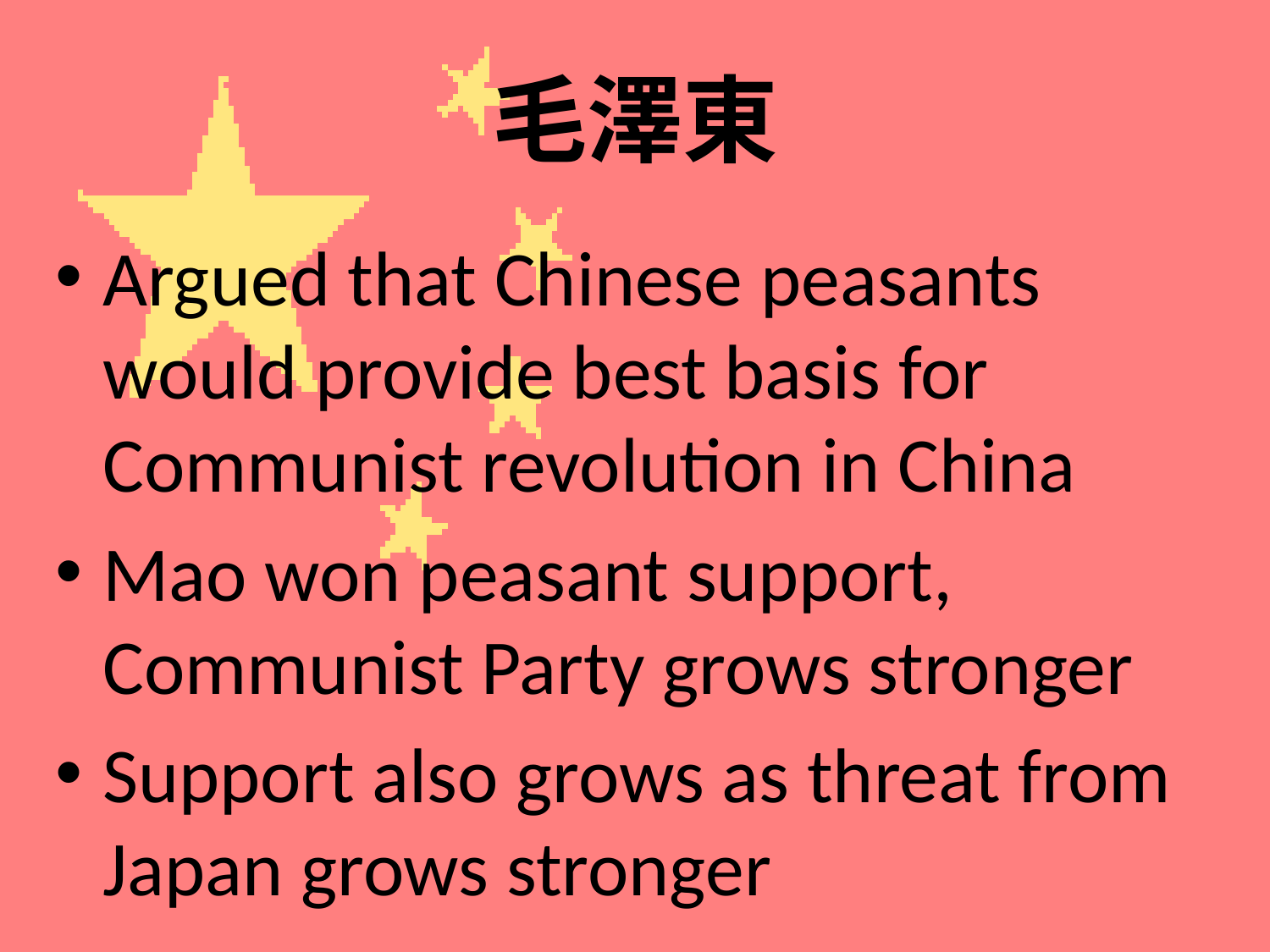

# 毛澤東
Argued that Chinese peasants would provide best basis for Communist revolution in China
Mao won peasant support, Communist Party grows stronger
Support also grows as threat from Japan grows stronger